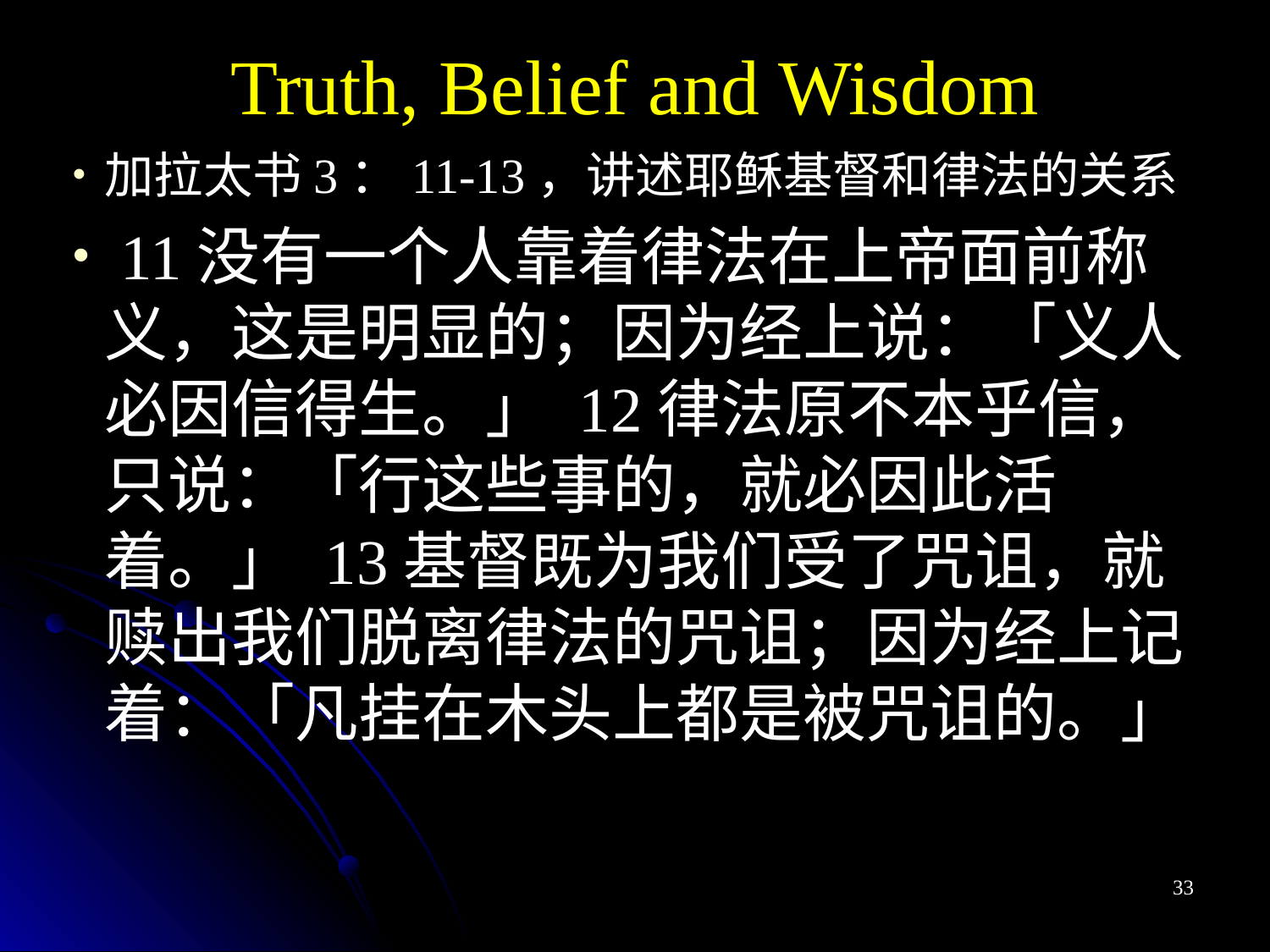

Truth, Belief and Wisdom
加拉太书3：11-13，讲述耶稣基督和律法的关系
 11没有一个人靠着律法在上帝面前称义，这是明显的；因为经上说：「义人必因信得生。」 12律法原不本乎信，只说：「行这些事的，就必因此活着。」 13基督既为我们受了咒诅，就赎出我们脱离律法的咒诅；因为经上记着：「凡挂在木头上都是被咒诅的。」
33